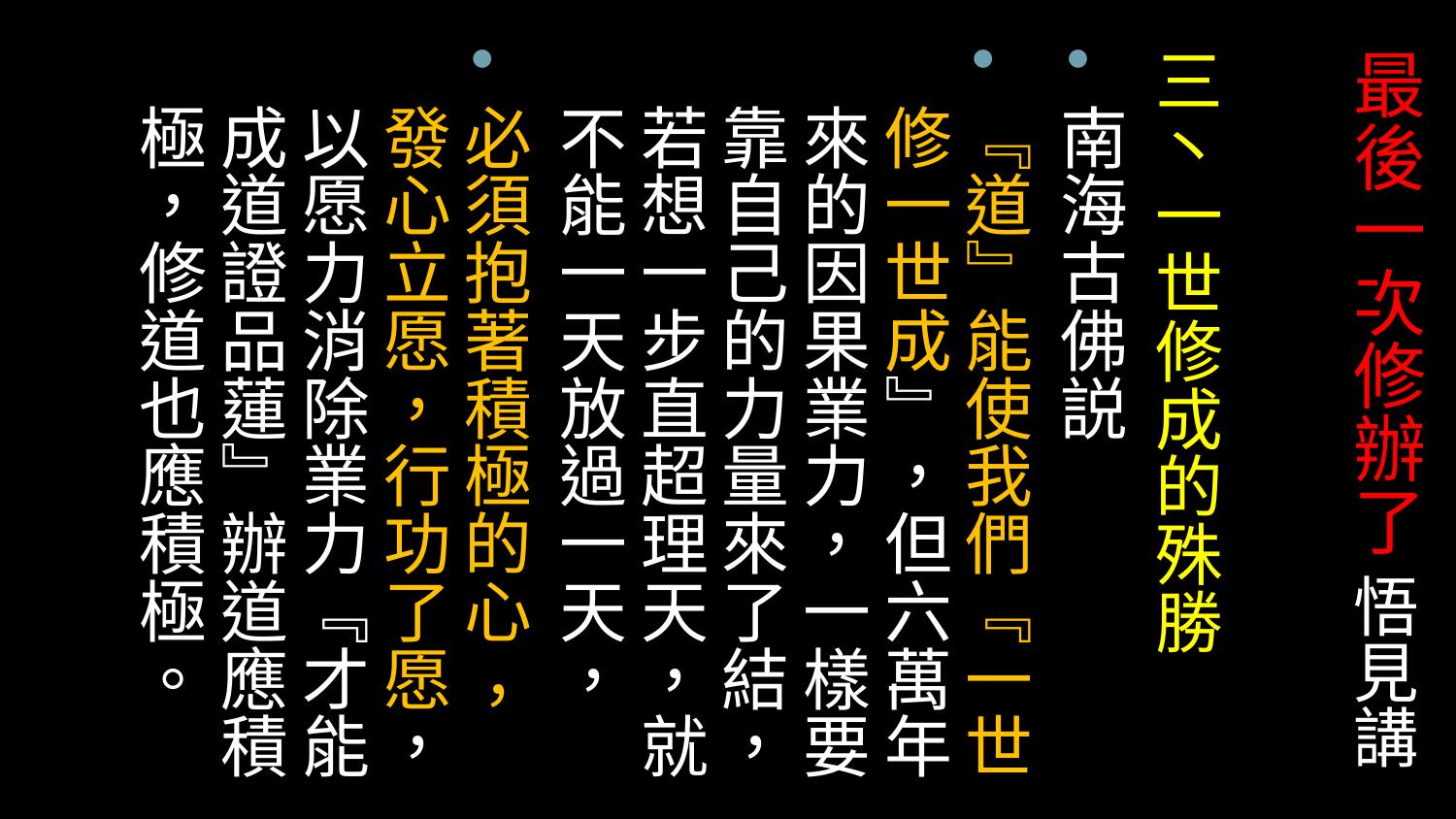

# 最後一次修辦了 悟見講
三丶一世修成的殊勝
南海古佛説
『道』能使我們『一世修一世成』，但六萬年來的因果業力，一樣要靠自己的力量來了結，若想一步直超理天，就不能一天放過一天，
必須抱著積極的心 ，發心立愿，行功了愿，以愿力消除業力『才能成道證品蓮』辦道應積極，修道也應積極。